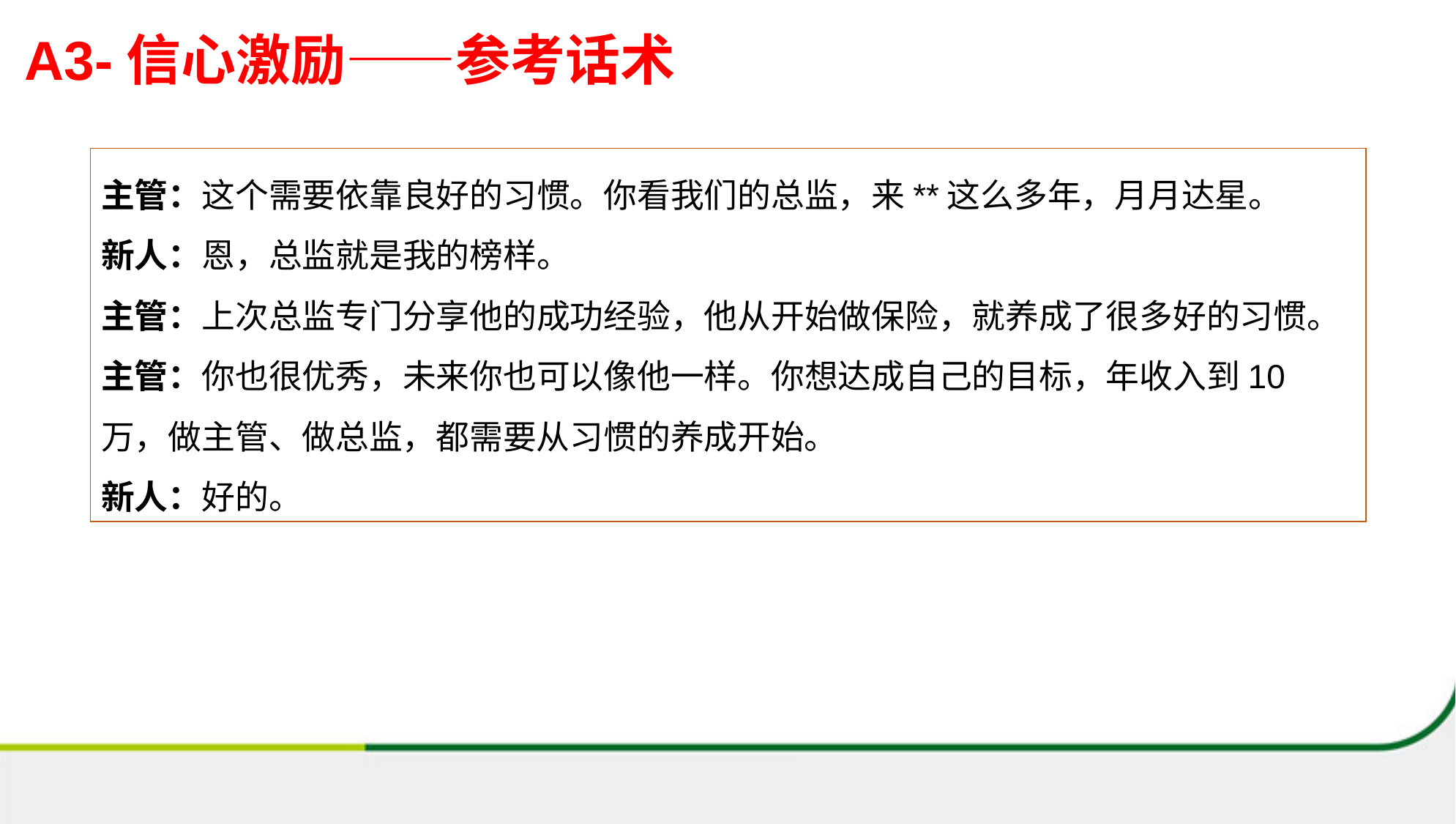

# A3-信心激励——参考话术
主管：这个需要依靠良好的习惯。你看我们的总监，来**这么多年，月月达星。
新人：恩，总监就是我的榜样。
主管：上次总监专门分享他的成功经验，他从开始做保险，就养成了很多好的习惯。
主管：你也很优秀，未来你也可以像他一样。你想达成自己的目标，年收入到10万，做主管、做总监，都需要从习惯的养成开始。
新人：好的。